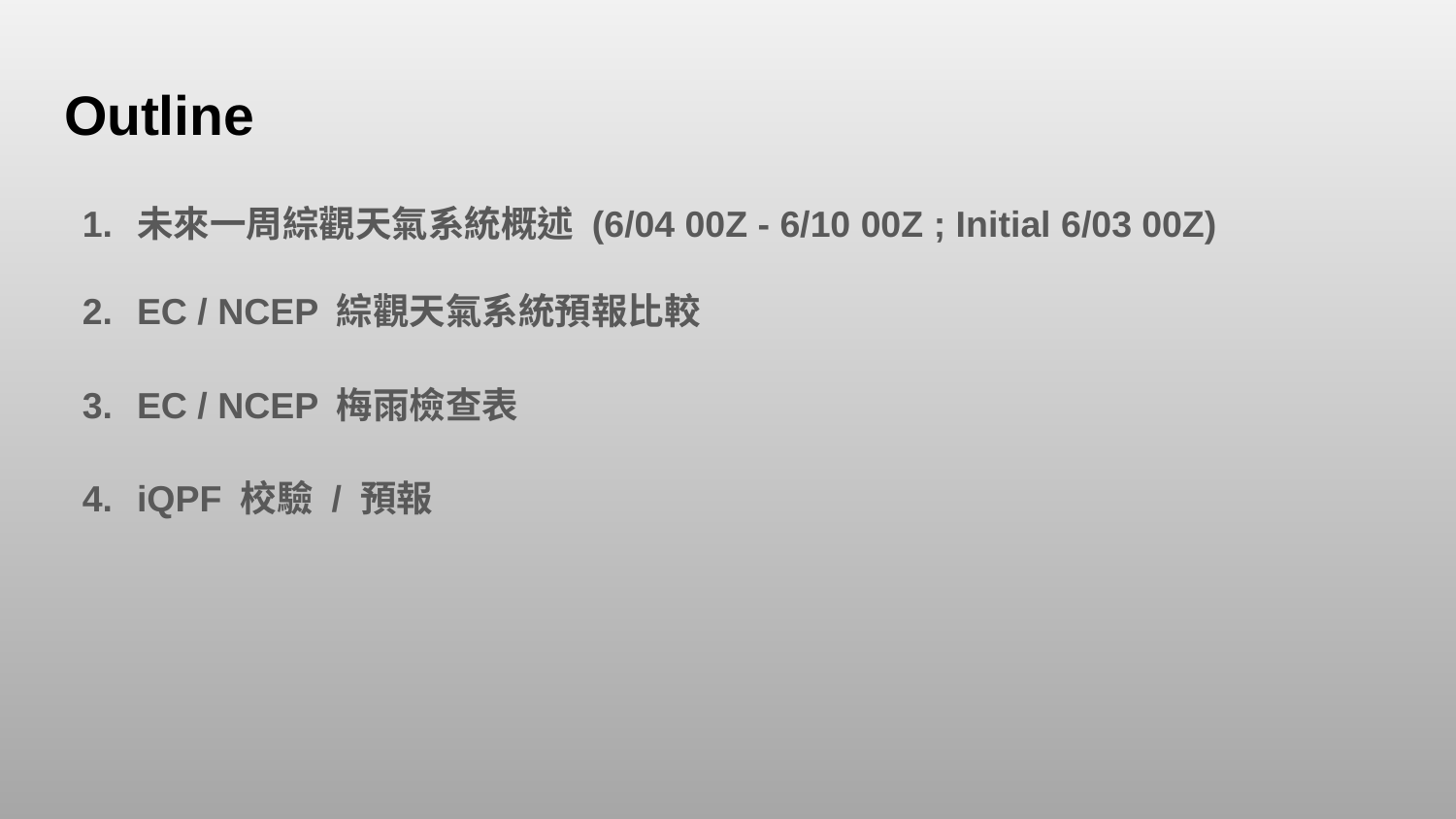

# Outline
未來一周綜觀天氣系統概述 (6/04 00Z - 6/10 00Z ; Initial 6/03 00Z)
EC / NCEP 綜觀天氣系統預報比較
EC / NCEP 梅雨檢查表
iQPF 校驗 / 預報